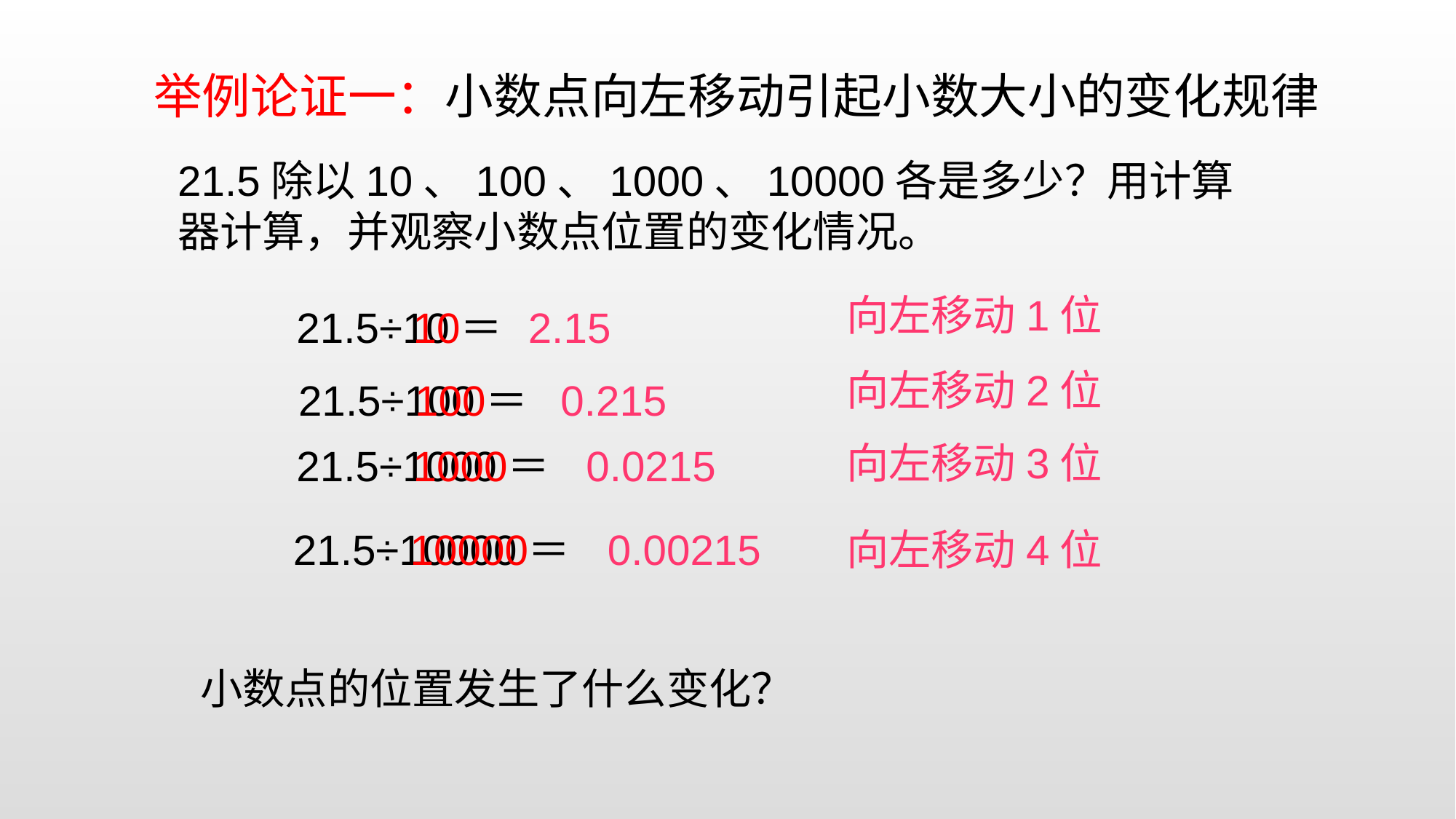

举例论证一：小数点向左移动引起小数大小的变化规律
21.5除以10、100、1000、10000各是多少？用计算器计算，并观察小数点位置的变化情况。
向左移动1位
10
2.15
21.5÷10＝
21.5÷100＝
21.5÷1000＝
21.5÷10000＝
向左移动2位
100
0.215
向左移动3位
1000
0.0215
向左移动4位
10000
0.00215
小数点的位置发生了什么变化？